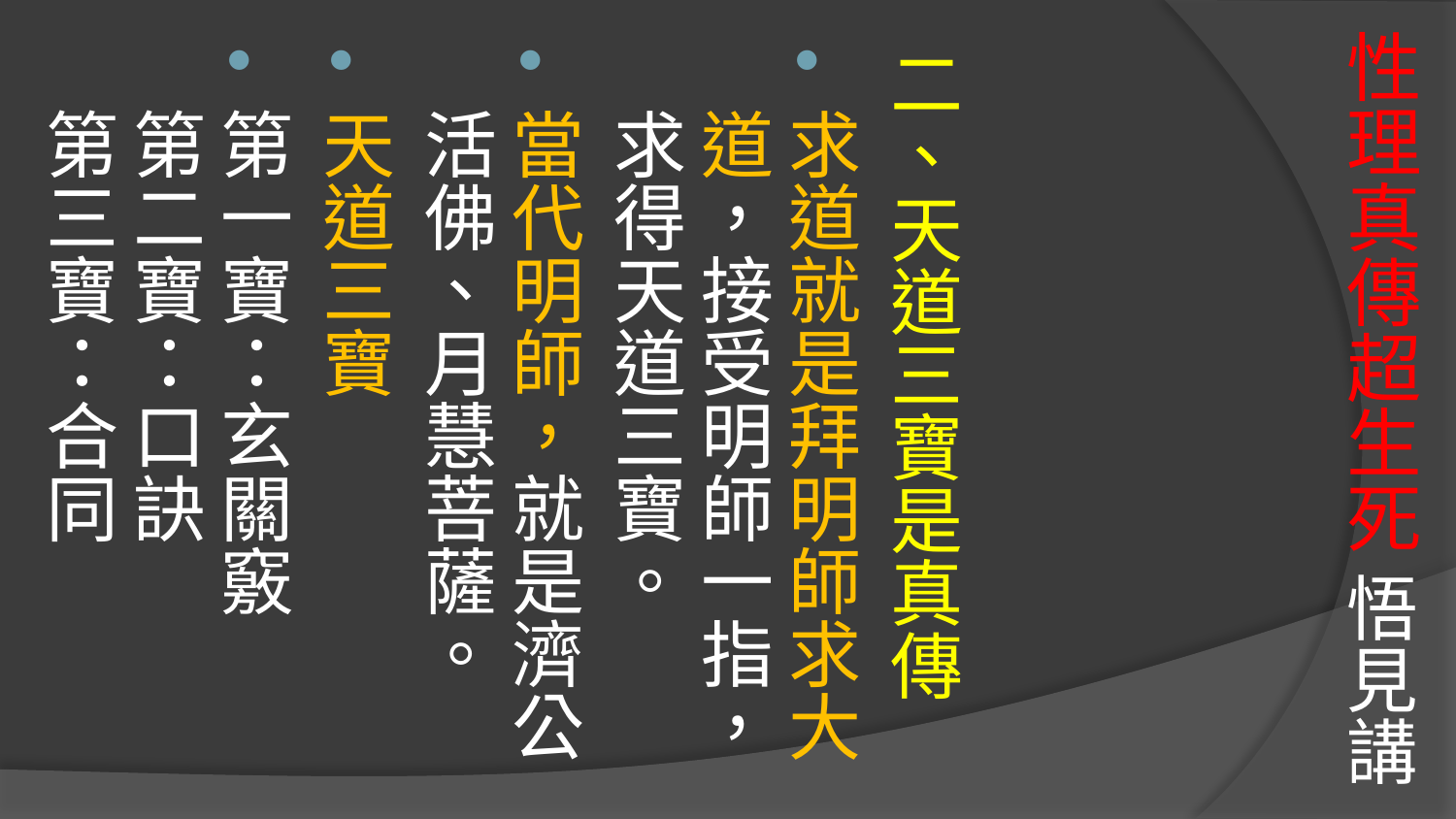

# 性理真傳超生死 悟見講
二、天道三寶是真傳
求道就是拜明師求大道，接受明師一指，求得天道三寶。
當代明師，就是濟公活佛、月慧菩薩。
天道三寶
第一寶：玄關竅 
第二寶：口訣
第三寶：合同